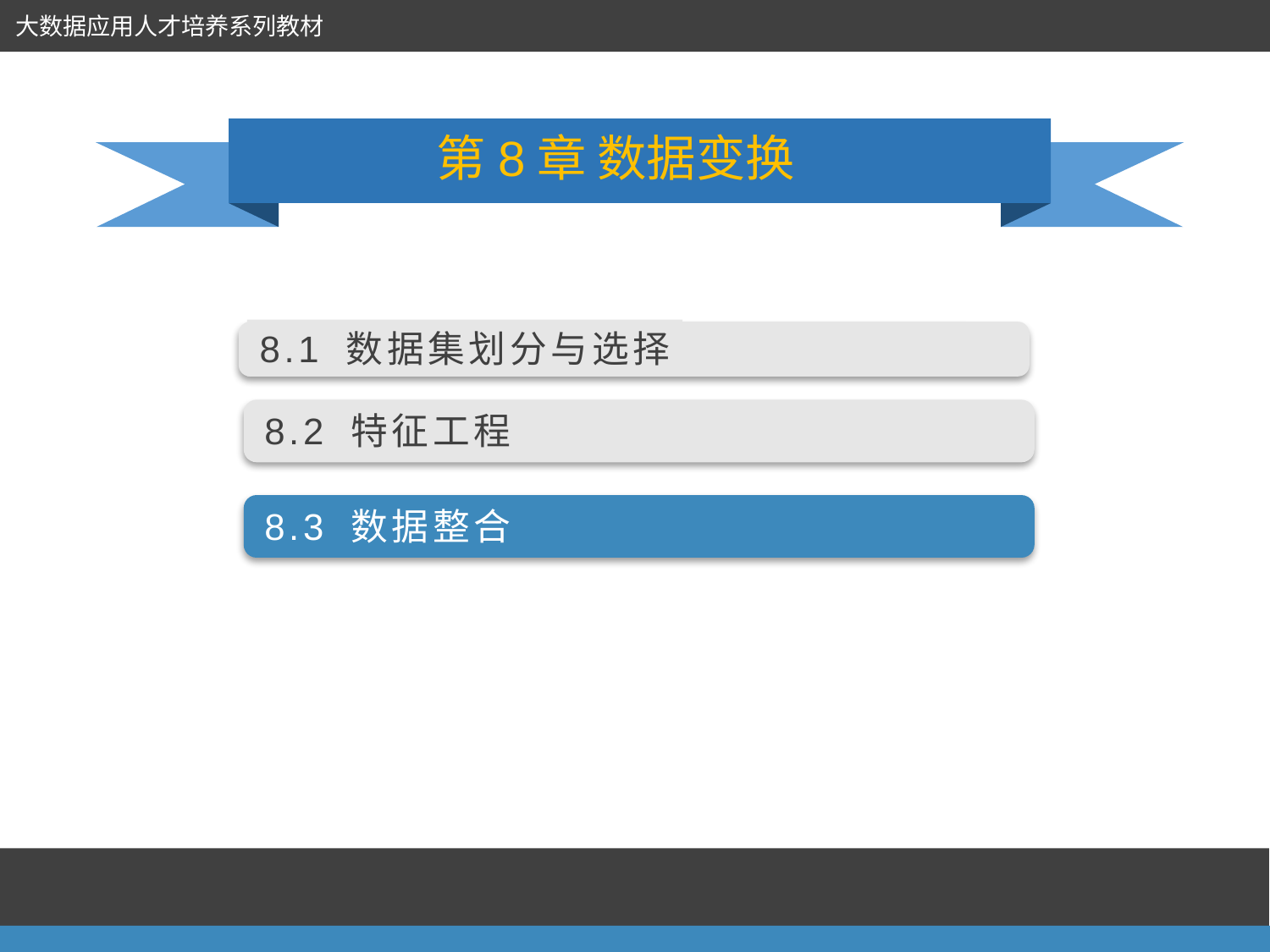

大数据应用人才培养系列教材

第8章 数据变换
8.1 数据集划分与选择

8.2 特征工程

8.3 数据整合